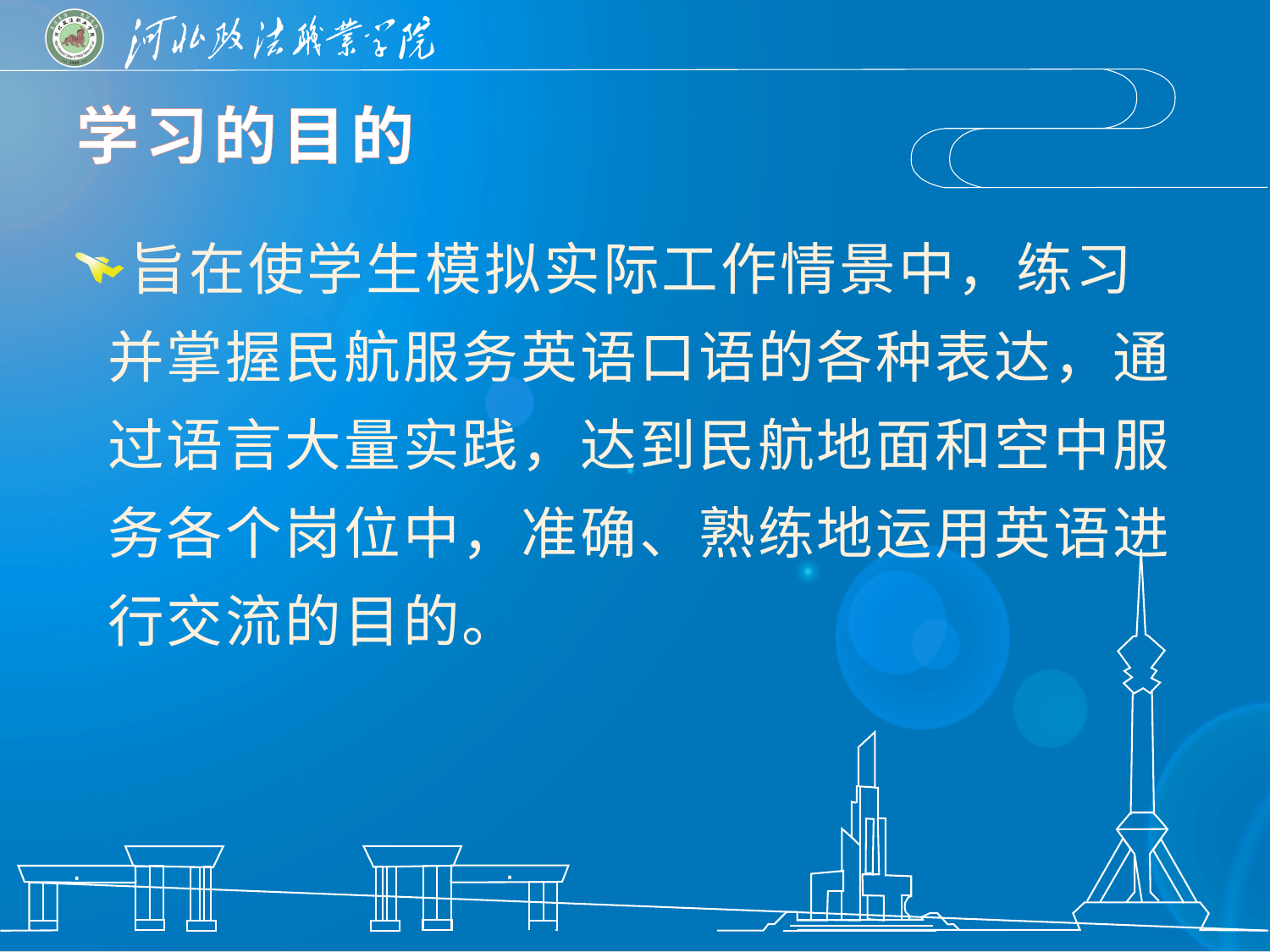

# 学习的目的
旨在使学生模拟实际工作情景中，练习并掌握民航服务英语口语的各种表达，通过语言大量实践，达到民航地面和空中服务各个岗位中，准确、熟练地运用英语进行交流的目的。
5